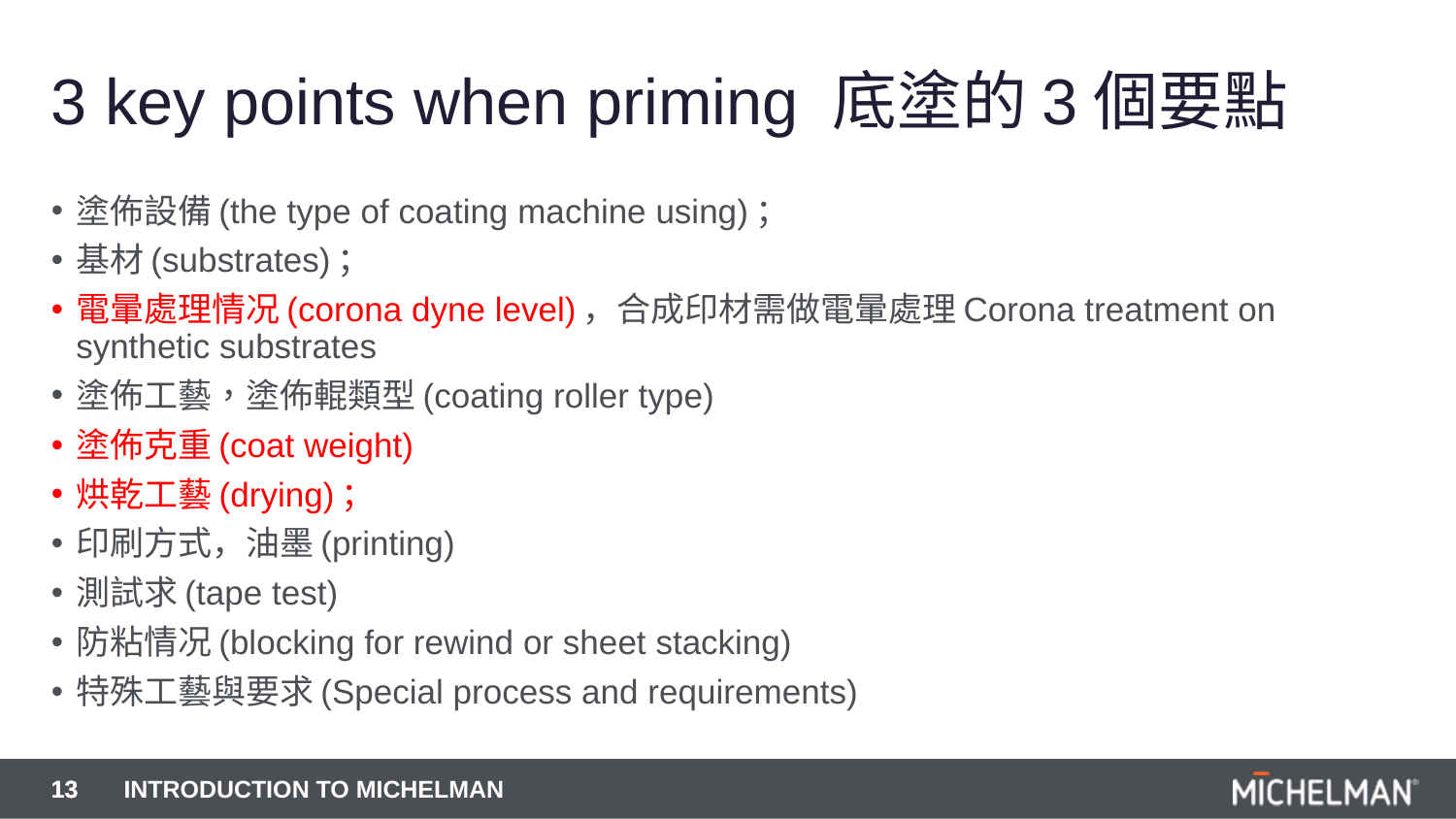

# 3 key points when priming 底塗的3個要點
塗佈設備(the type of coating machine using)；
基材(substrates)；
電暈處理情况(corona dyne level)，合成印材需做電暈處理Corona treatment on synthetic substrates
塗佈工藝，塗佈輥類型(coating roller type)
塗佈克重(coat weight)
烘乾工藝(drying)；
印刷方式，油墨(printing)
測試求(tape test)
防粘情况(blocking for rewind or sheet stacking)
特殊工藝與要求(Special process and requirements)

13
13
Introduction to Michelman